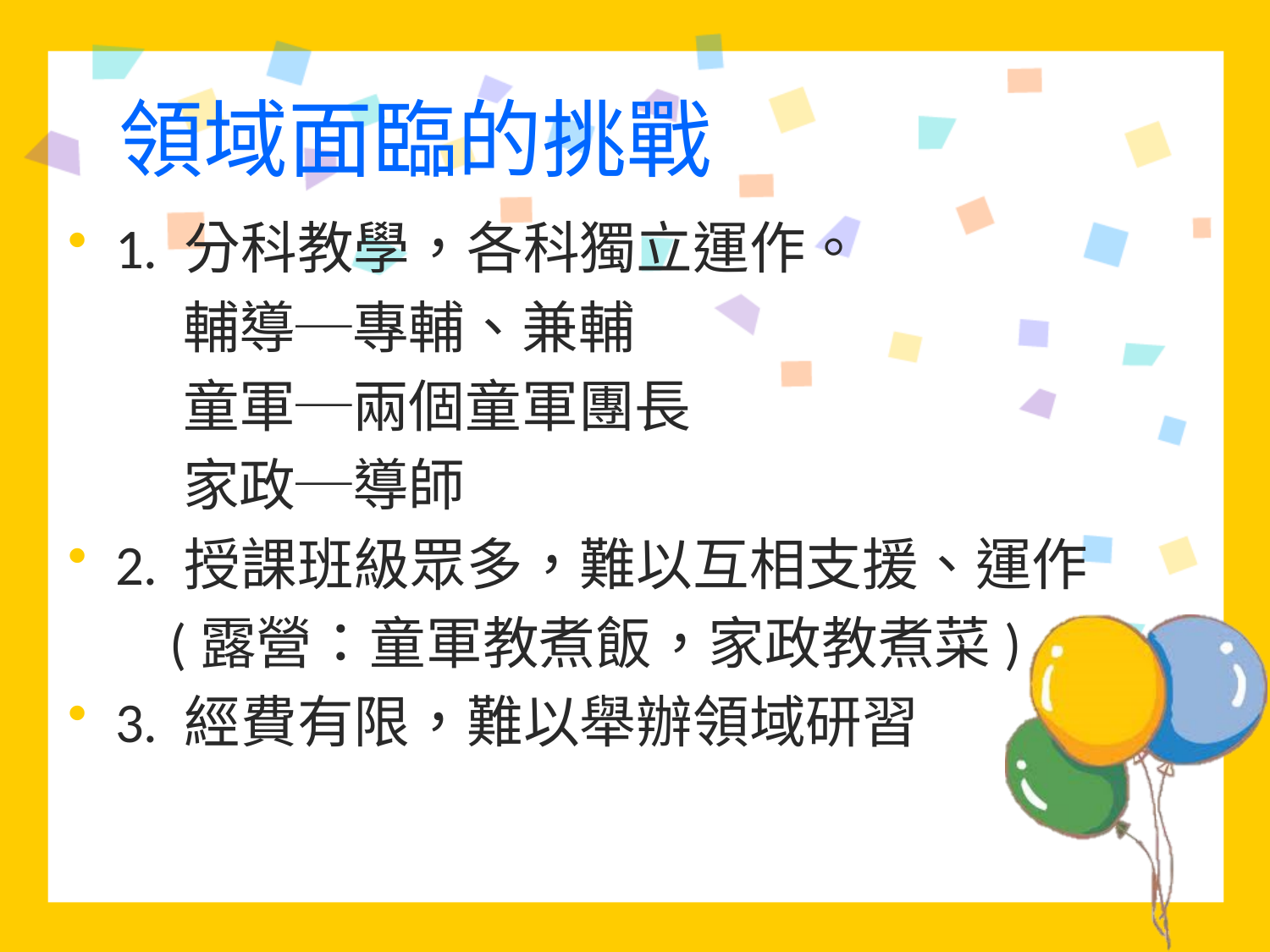

# 領域面臨的挑戰
1. 分科教學，各科獨立運作。
        輔導─專輔、兼輔
        童軍─兩個童軍團長
        家政─導師
2. 授課班級眾多，難以互相支援、運作
        (露營：童軍教煮飯，家政教煮菜)
3. 經費有限，難以舉辦領域研習